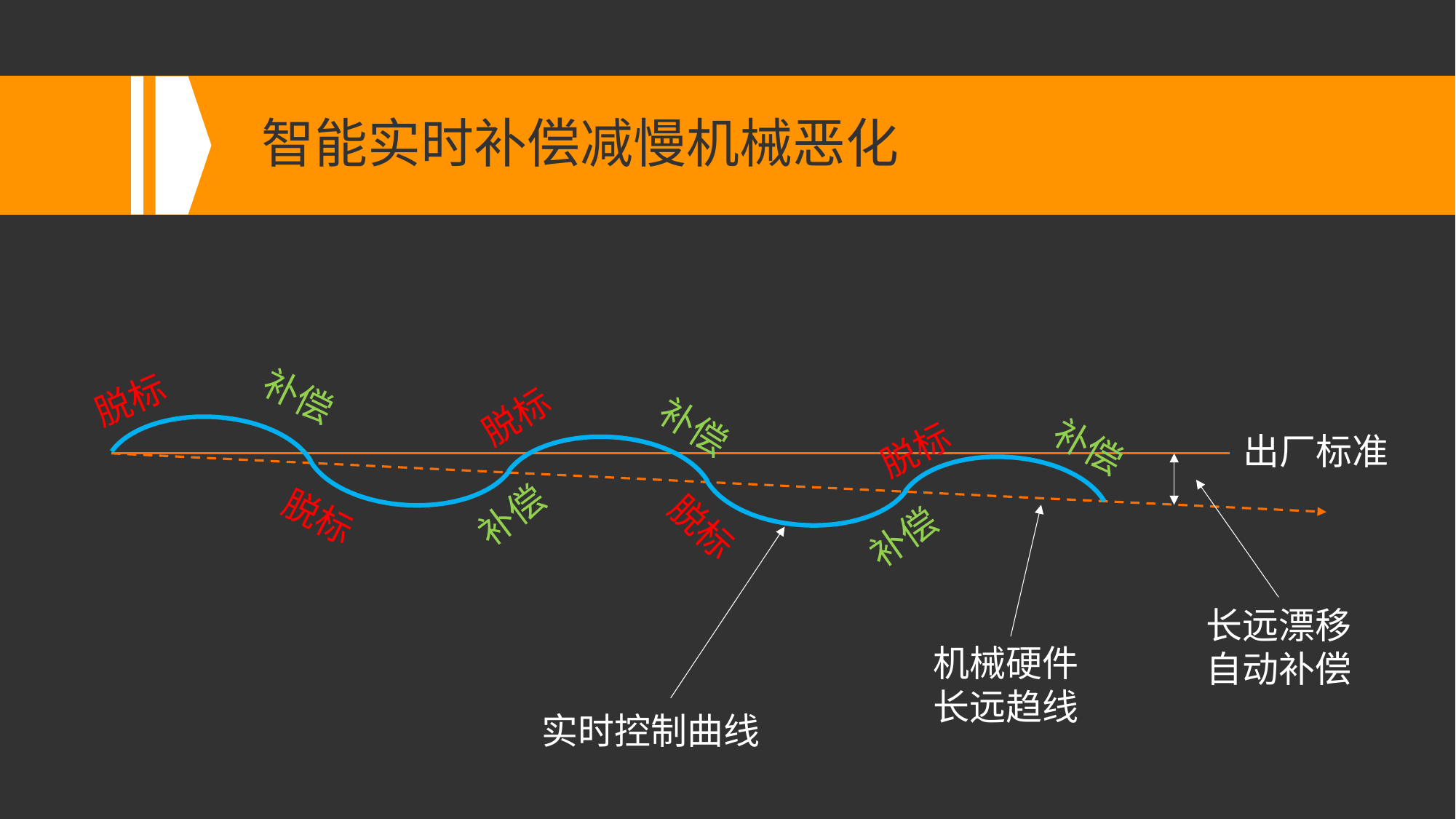

# 智能实时补偿减慢机械恶化
补偿
脱标
脱标

补偿
补偿
脱标
出厂标准
补偿
脱标
脱标
补偿
长远漂移
自动补偿
机械硬件
长远趋线
实时控制曲线